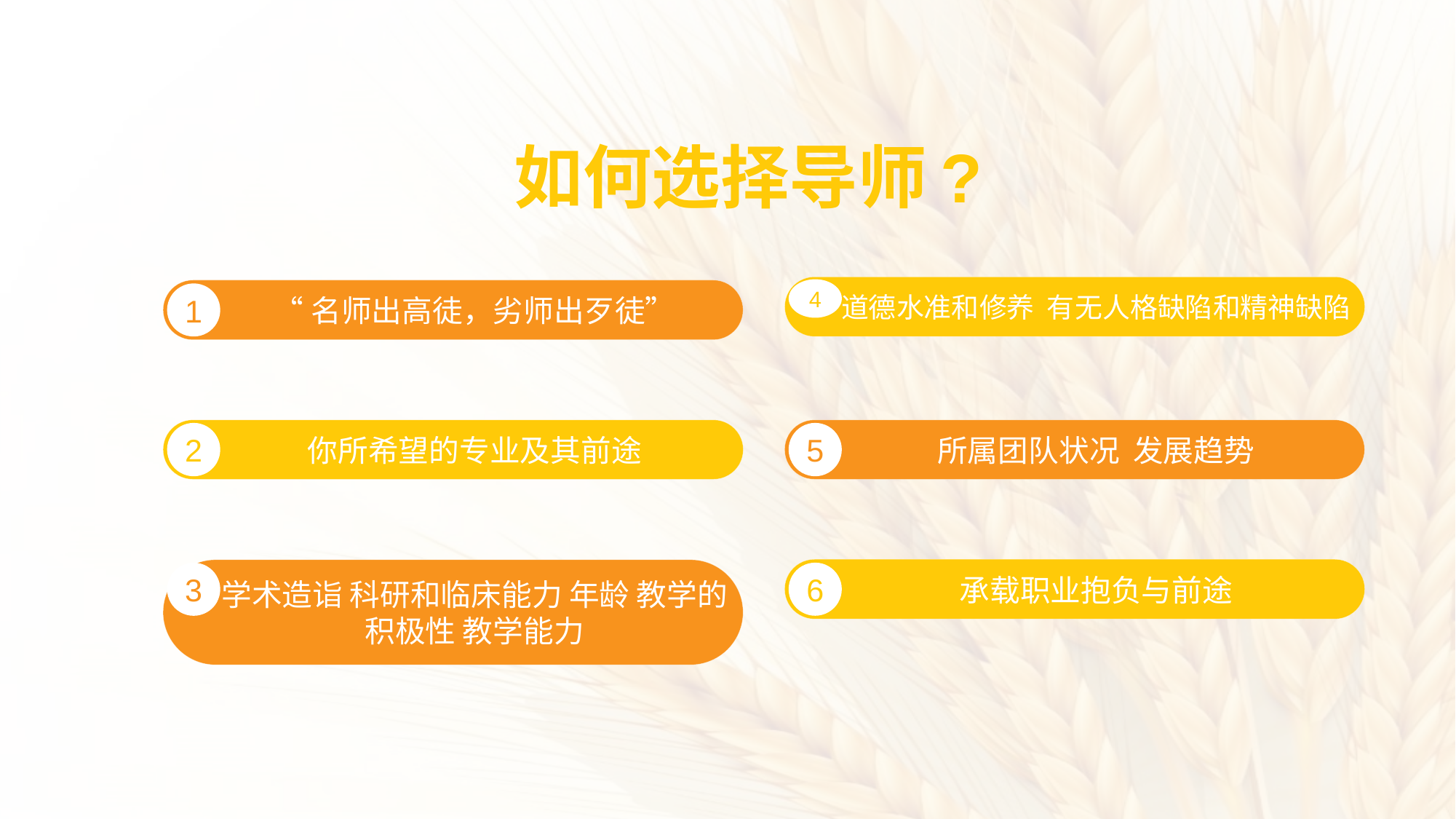

如何选择导师?
道德水准和修养  有无人格缺陷和精神缺陷
4
“名师出高徒，劣师出歹徒”
1
你所希望的专业及其前途
2
所属团队状况  发展趋势
5
承载职业抱负与前途
6
学术造诣 科研和临床能力 年龄 教学的积极性 教学能力
3